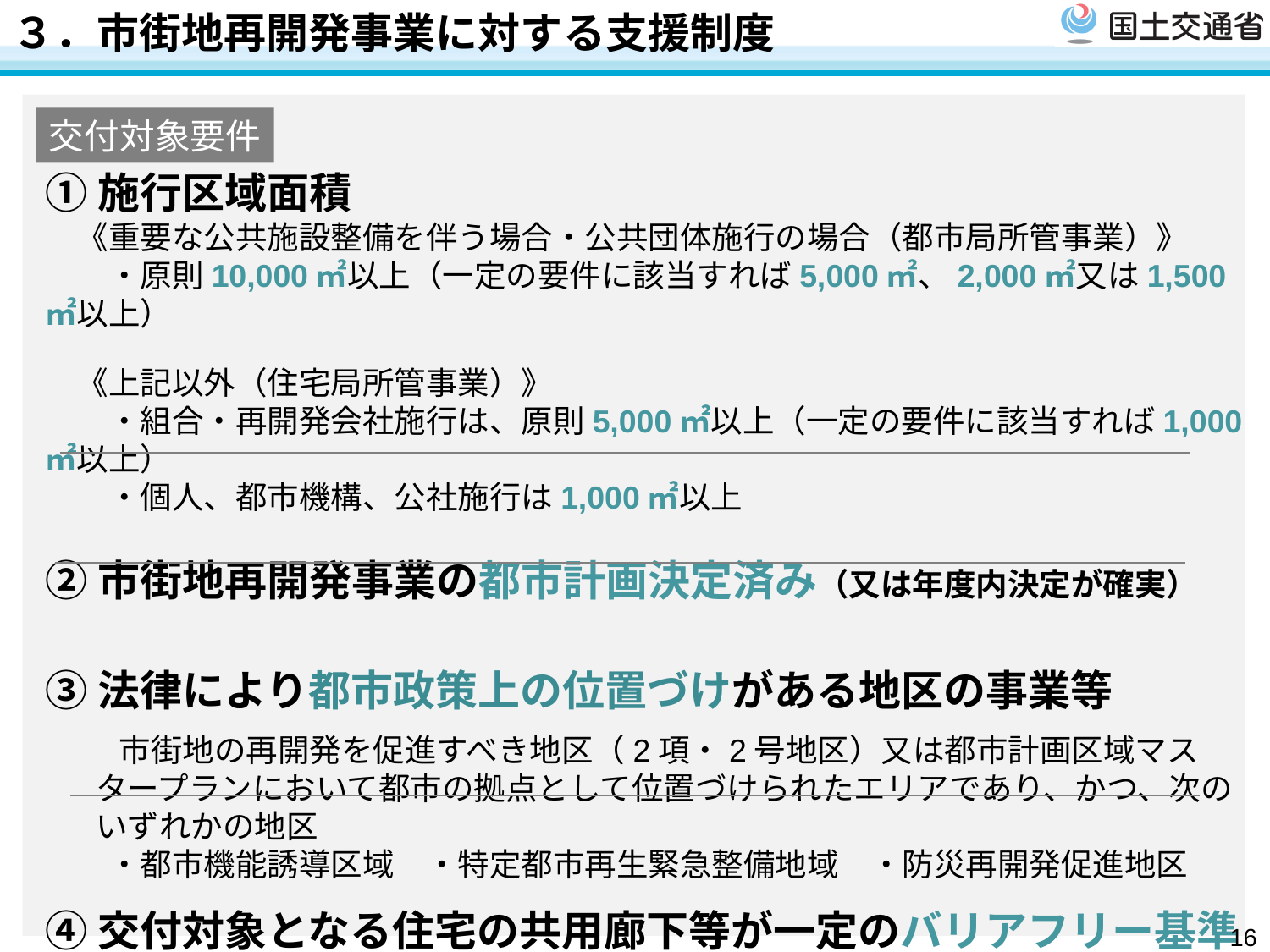

３．市街地再開発事業に対する支援制度

交付対象要件
①施行区域面積
　《重要な公共施設整備を伴う場合・公共団体施行の場合（都市局所管事業）》
　　・原則10,000㎡以上（一定の要件に該当すれば5,000㎡、2,000㎡又は1,500㎡以上）

　《上記以外（住宅局所管事業）》
　　・組合・再開発会社施行は、原則5,000㎡以上（一定の要件に該当すれば1,000㎡以上）
　　・個人、都市機構、公社施行は1,000㎡以上

②市街地再開発事業の都市計画決定済み（又は年度内決定が確実）

③法律により都市政策上の位置づけがある地区の事業等
　　市街地の再開発を促進すべき地区（2項・2号地区）又は都市計画区域マスタープランにおいて都市の拠点として位置づけられたエリアであり、かつ、次のいずれかの地区
　　・都市機能誘導区域　・特定都市再生緊急整備地域　・防災再開発促進地区
④交付対象となる住宅の共用廊下等が一定のバリアフリー基準  を満たすこと
16